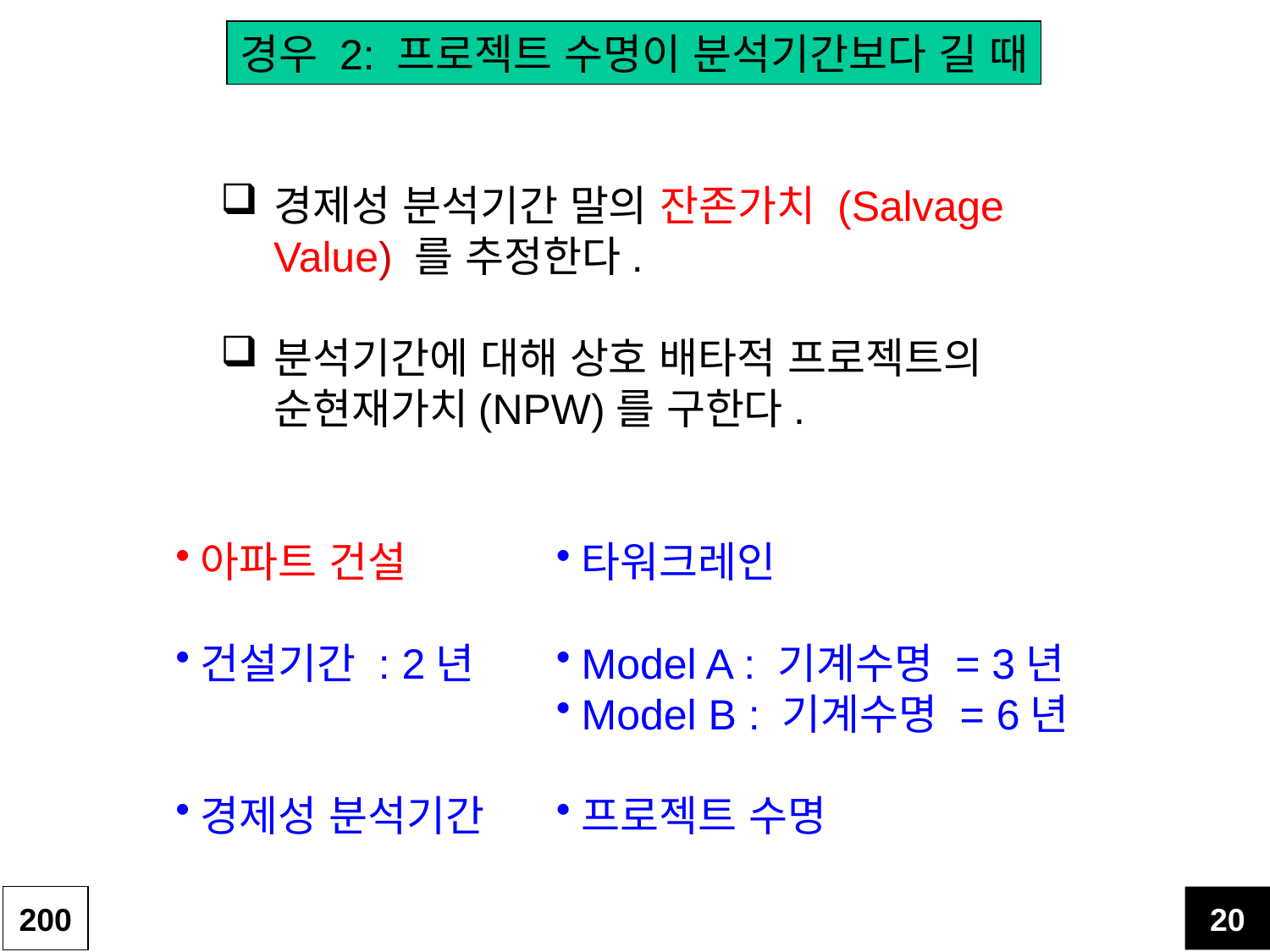

경우 2: 프로젝트 수명이 분석기간보다 길 때
경제성 분석기간 말의 잔존가치 (Salvage Value) 를 추정한다.

분석기간에 대해 상호 배타적 프로젝트의 순현재가치(NPW)를 구한다.
아파트 건설

건설기간 : 2년

경제성 분석기간
타워크레인

Model A : 기계수명 = 3년
Model B : 기계수명 = 6년

프로젝트 수명
200
20